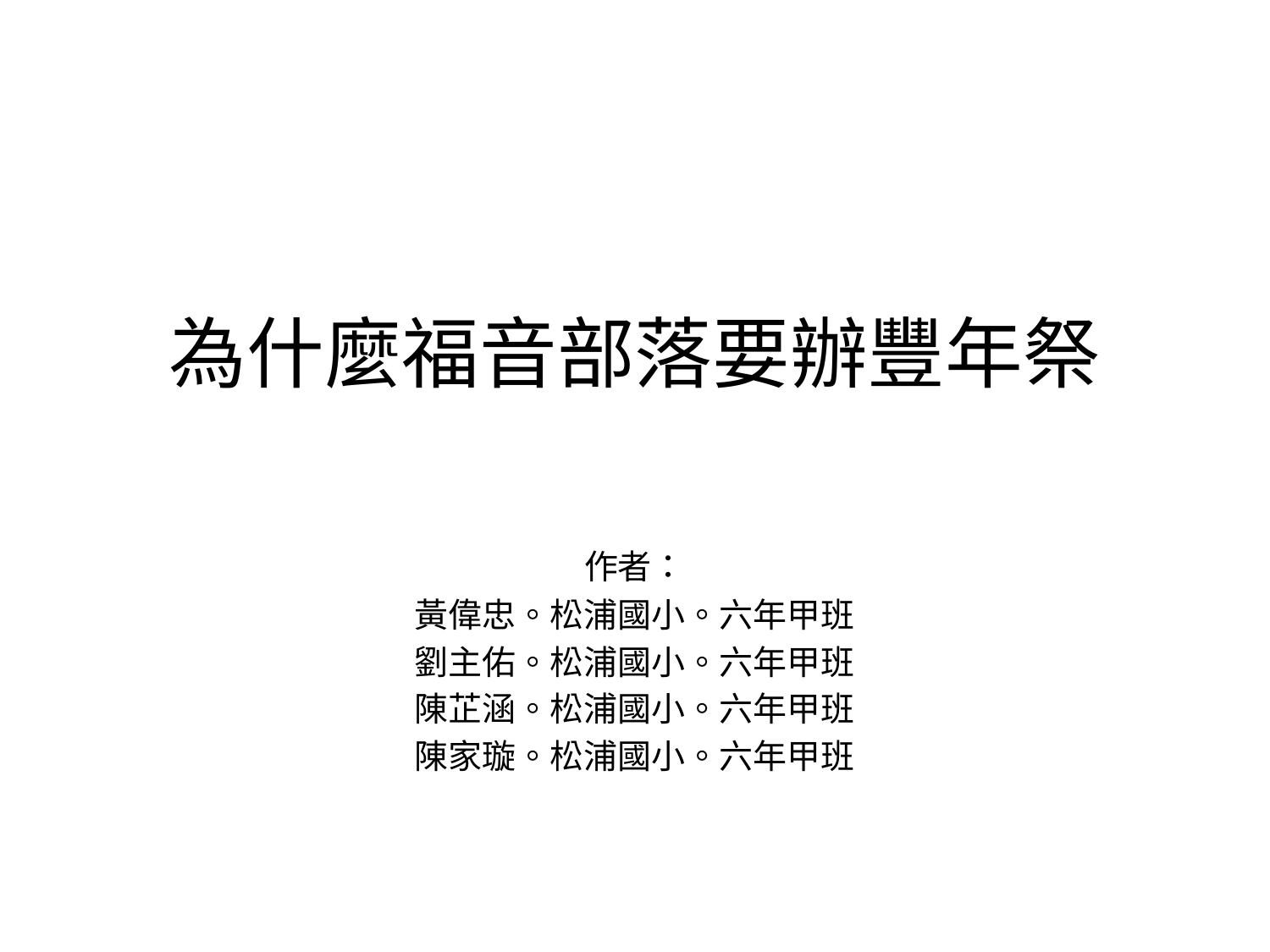

# 為什麼福音部落要辦豐年祭
作者：
黃偉忠。松浦國小。六年甲班
劉主佑。松浦國小。六年甲班
陳芷涵。松浦國小。六年甲班
陳家璇。松浦國小。六年甲班